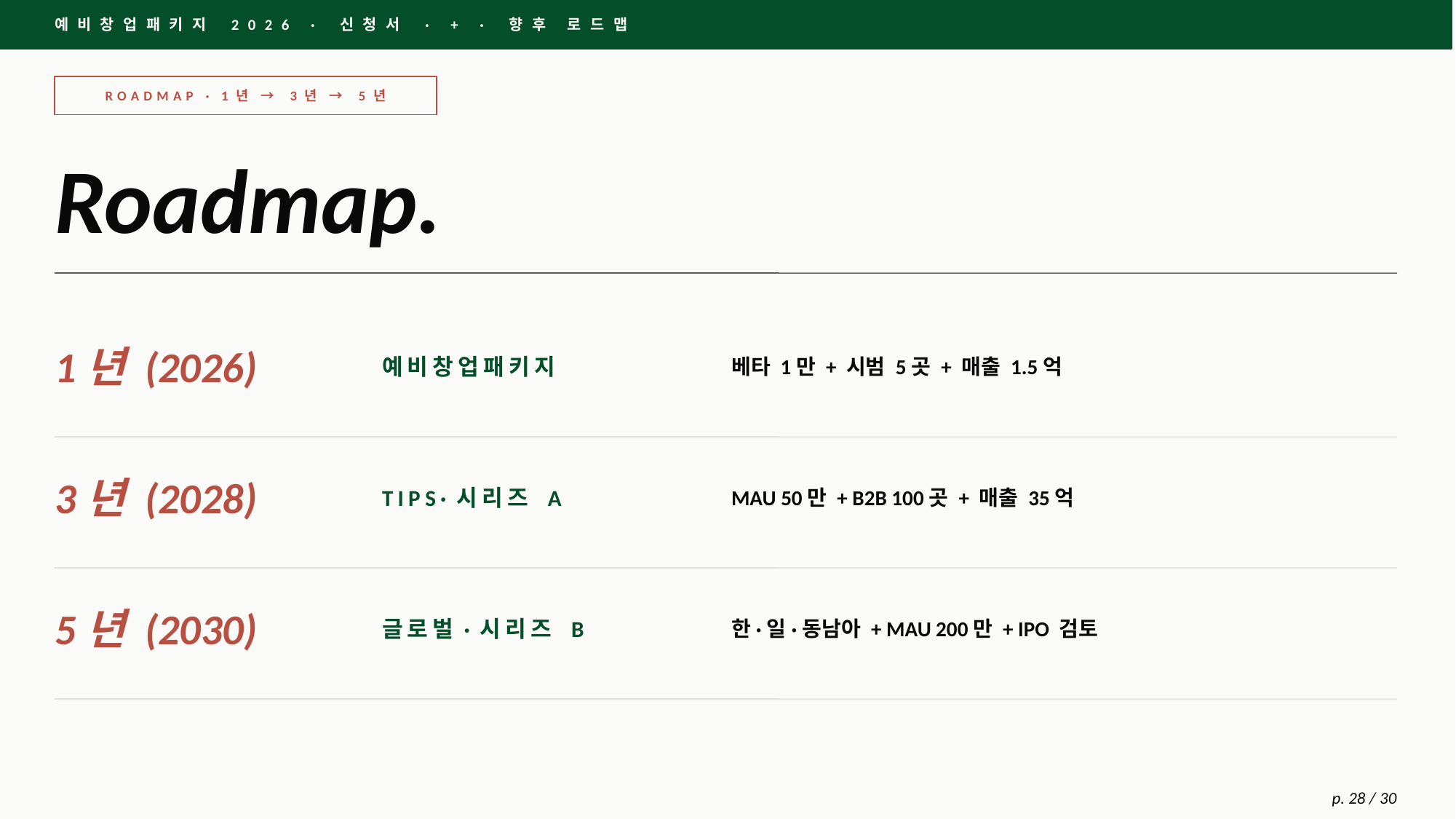

예비창업패키지 2026 · 신청서 · + · 향후 로드맵

ROADMAP · 1년 → 3년 → 5년
Roadmap.

1년 (2026)
예비창업패키지
베타 1만 + 시범 5곳 + 매출 1.5억

3년 (2028)
TIPS·시리즈 A
MAU 50만 + B2B 100곳 + 매출 35억

5년 (2030)
글로벌·시리즈 B
한·일·동남아 + MAU 200만 + IPO 검토

p. 28 / 30